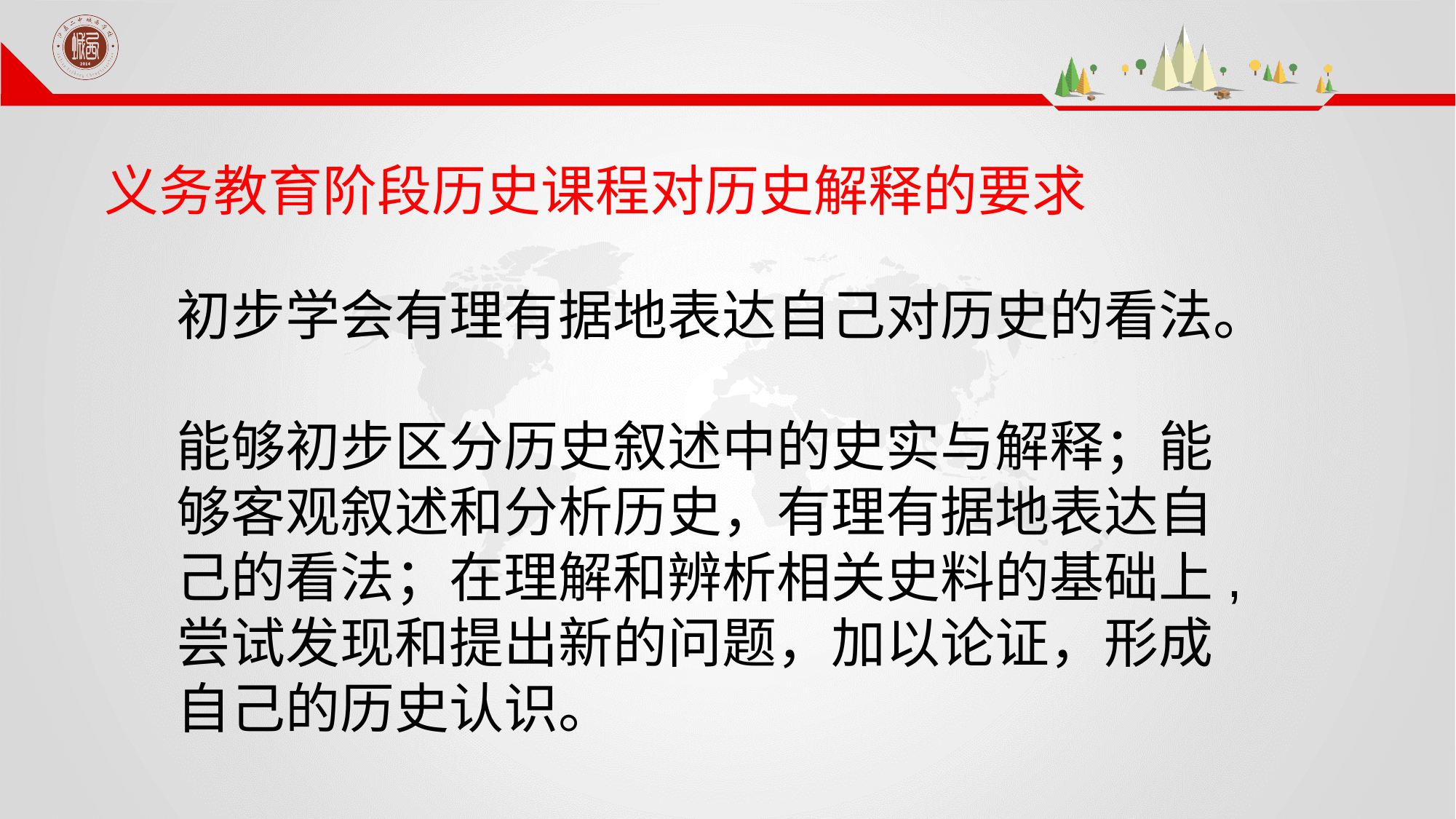

义务教育阶段历史课程对历史解释的要求
初步学会有理有据地表达自己对历史的看法。

能够初步区分历史叙述中的史实与解释；能够客观叙述和分析历史，有理有据地表达自己的看法；在理解和辨析相关史料的基础上, 尝试发现和提出新的问题，加以论证，形成自己的历史认识。